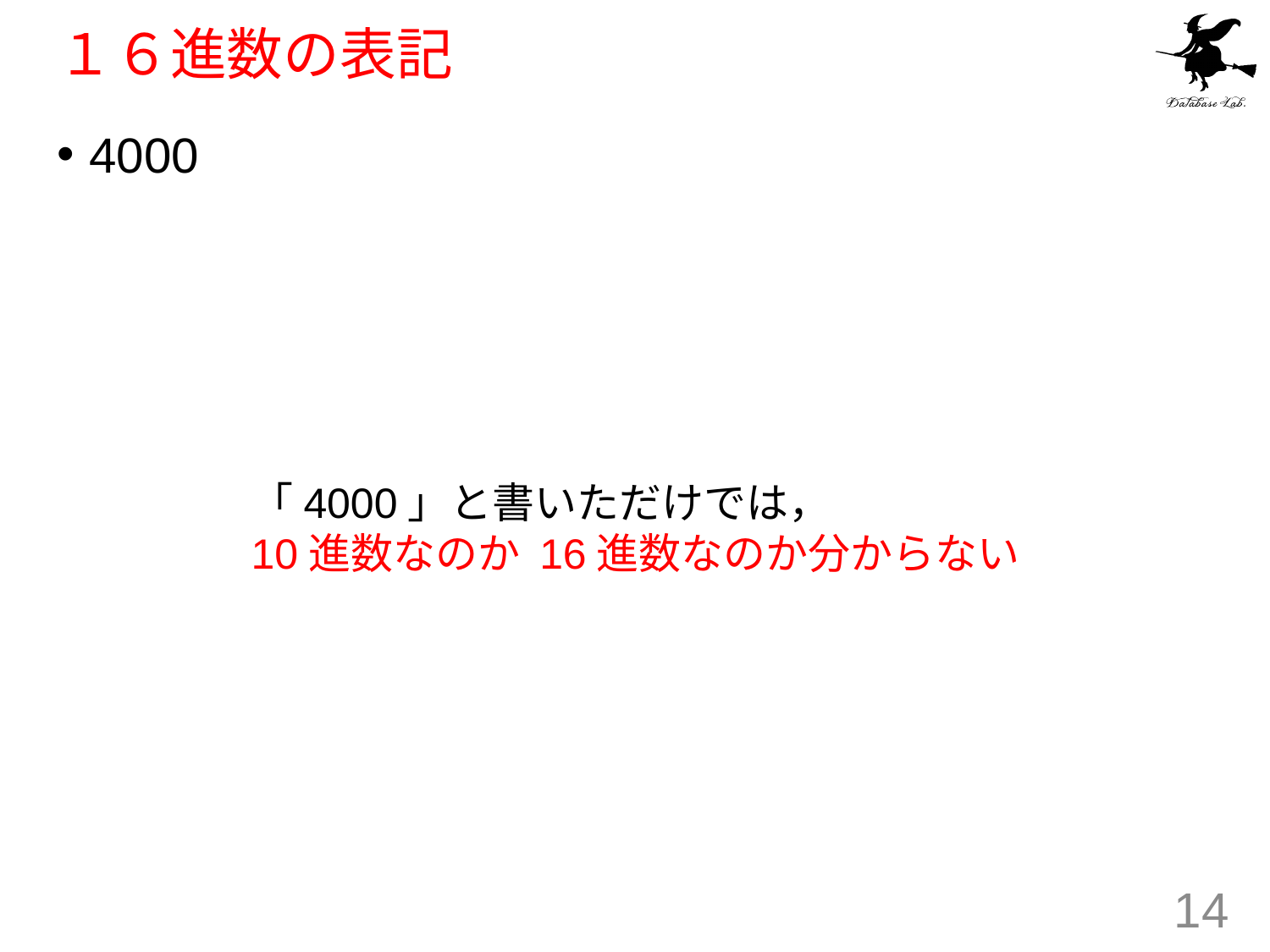

# １６進数の表記
4000
「4000」と書いただけでは，
10進数なのか 16進数なのか分からない
14